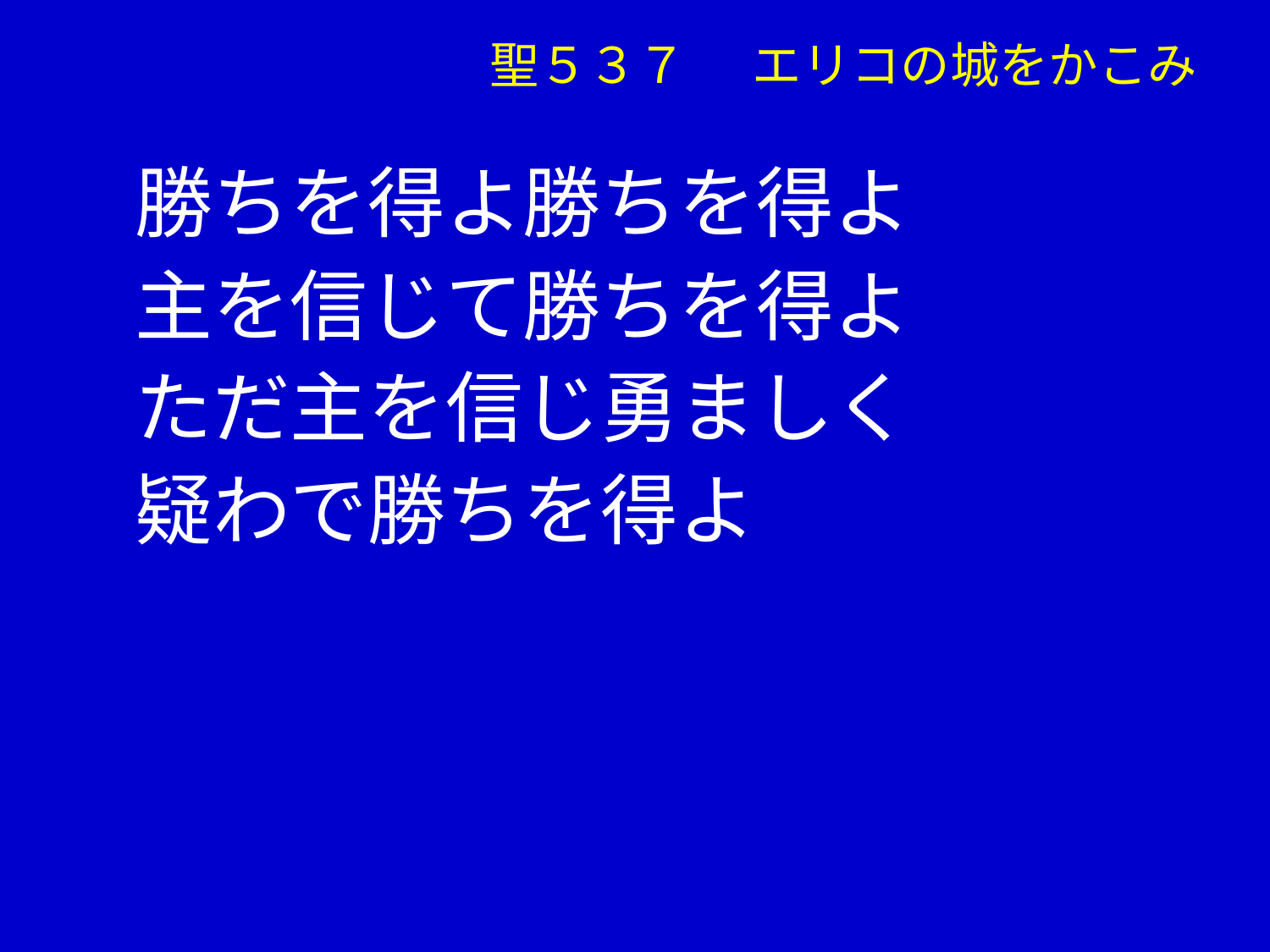

聖５３７      エリコの城をかこみ
勝ちを得よ勝ちを得よ
主を信じて勝ちを得よ
ただ主を信じ勇ましく
疑わで勝ちを得よ